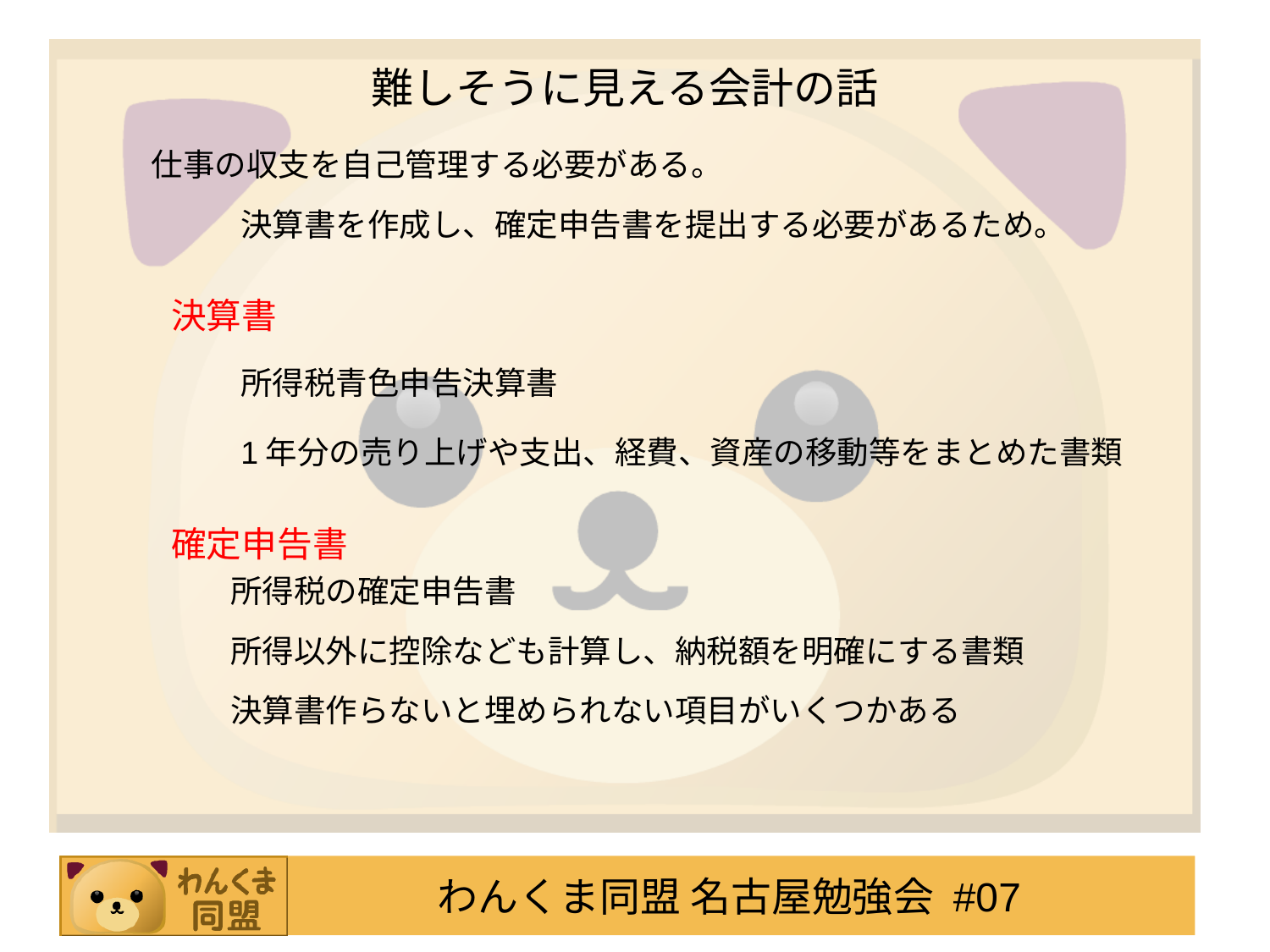

# 難しそうに見える会計の話
仕事の収支を自己管理する必要がある。
決算書を作成し、確定申告書を提出する必要があるため。
決算書
所得税青色申告決算書
1年分の売り上げや支出、経費、資産の移動等をまとめた書類
確定申告書
所得税の確定申告書
所得以外に控除なども計算し、納税額を明確にする書類
決算書作らないと埋められない項目がいくつかある